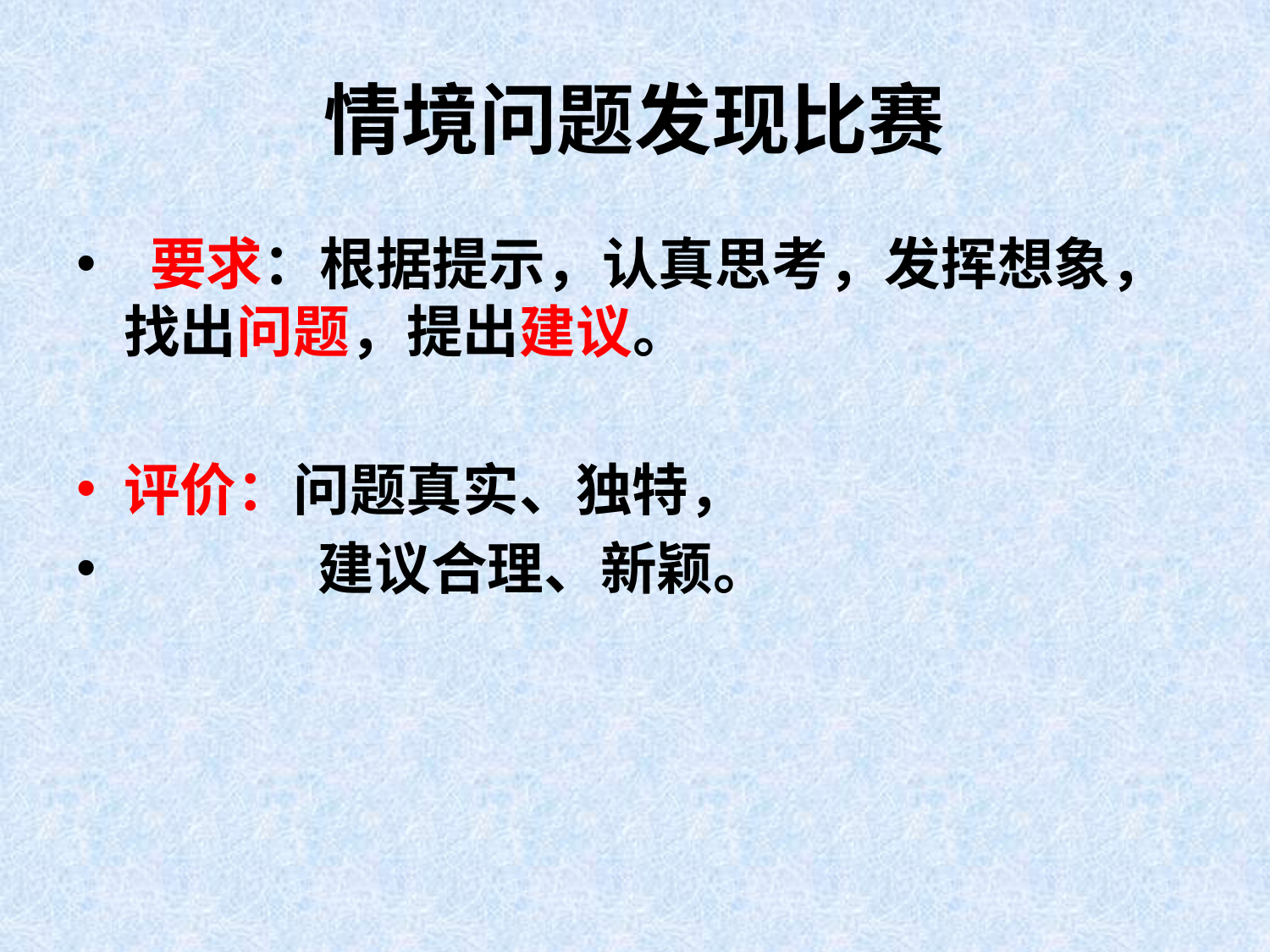

# 情境问题发现比赛
 要求：根据提示，认真思考，发挥想象，找出问题，提出建议。

评价：问题真实、独特，
              建议合理、新颖。